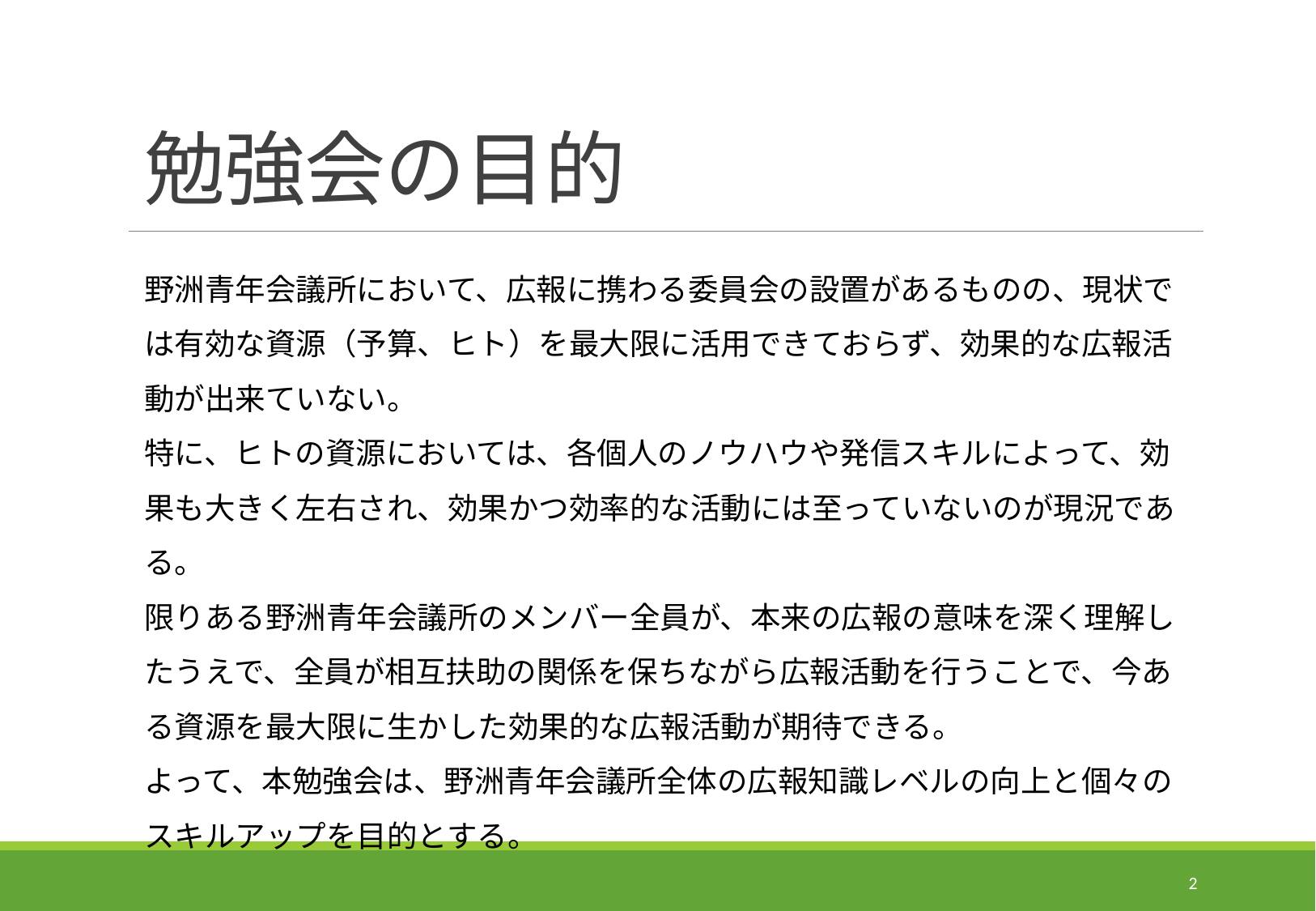

# 勉強会の目的
野洲青年会議所において、広報に携わる委員会の設置があるものの、現状では有効な資源（予算、ヒト）を最大限に活用できておらず、効果的な広報活動が出来ていない。
特に、ヒトの資源においては、各個人のノウハウや発信スキルによって、効果も大きく左右され、効果かつ効率的な活動には至っていないのが現況である。
限りある野洲青年会議所のメンバー全員が、本来の広報の意味を深く理解したうえで、全員が相互扶助の関係を保ちながら広報活動を行うことで、今ある資源を最大限に生かした効果的な広報活動が期待できる。
よって、本勉強会は、野洲青年会議所全体の広報知識レベルの向上と個々のスキルアップを目的とする。
2